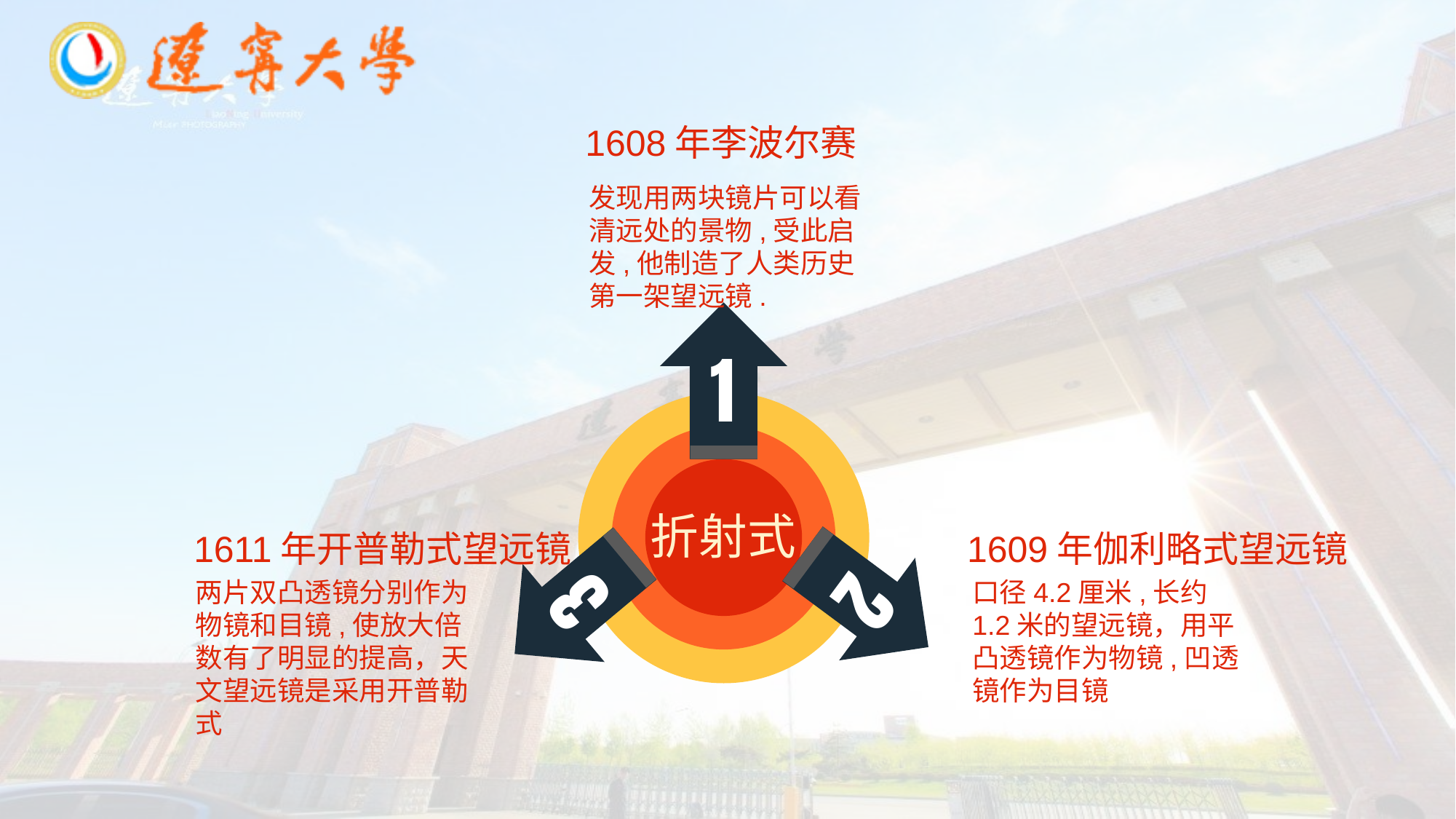

1608年李波尔赛
发现用两块镜片可以看清远处的景物,受此启发,他制造了人类历史第一架望远镜.

1

折射式
1611年开普勒式望远镜
1609年伽利略式望远镜

2

3

两片双凸透镜分别作为物镜和目镜,使放大倍数有了明显的提高，天文望远镜是采用开普勒式
口径4.2厘米,长约1.2米的望远镜，用平凸透镜作为物镜,凹透镜作为目镜